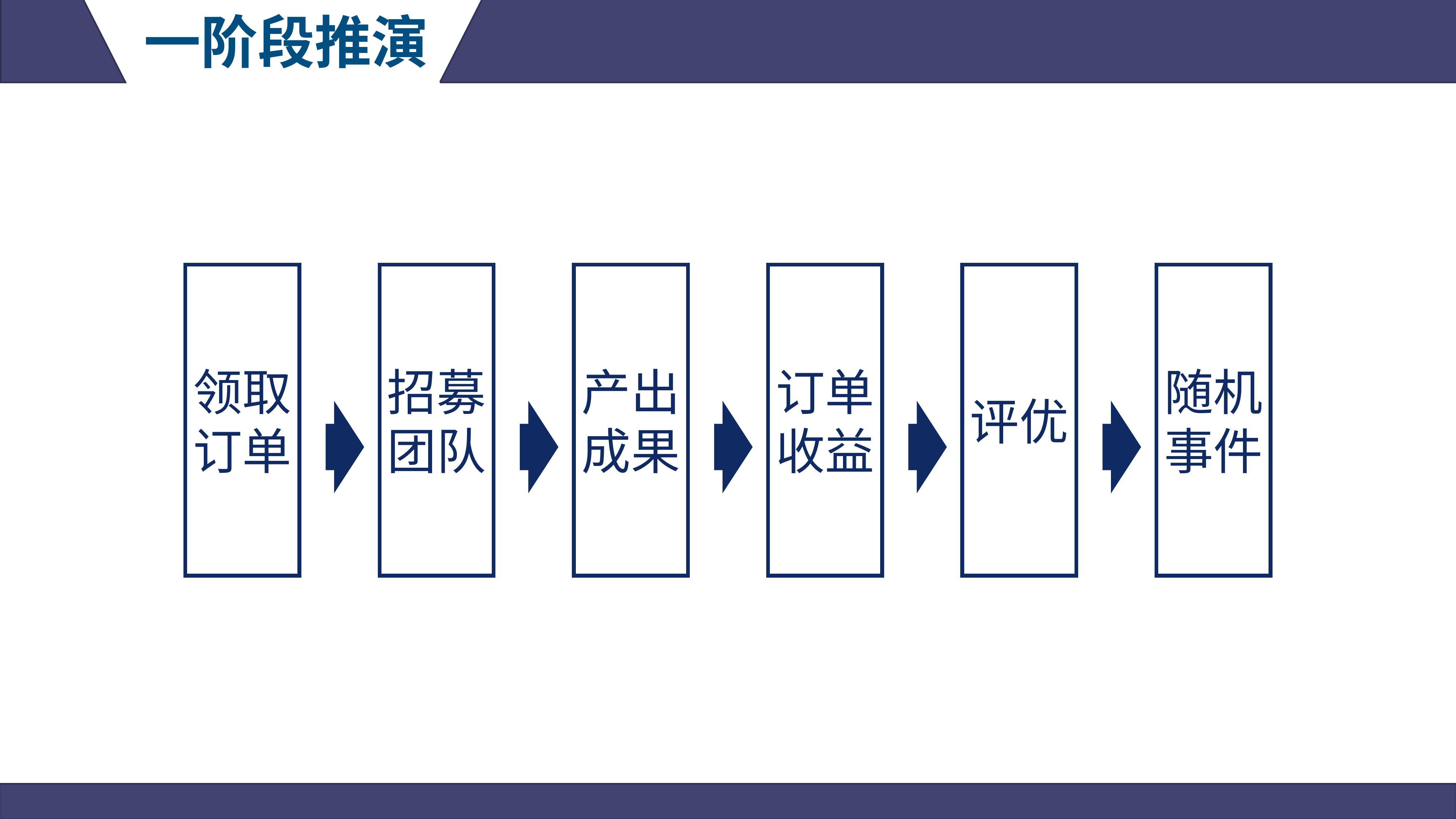

一阶段推演
领取
订单
领取
订单
招募
团队
招募
团队
产出
成果
产出
成果
订单
收益
订单
收益
评优
评优
随机
事件
随机
事件